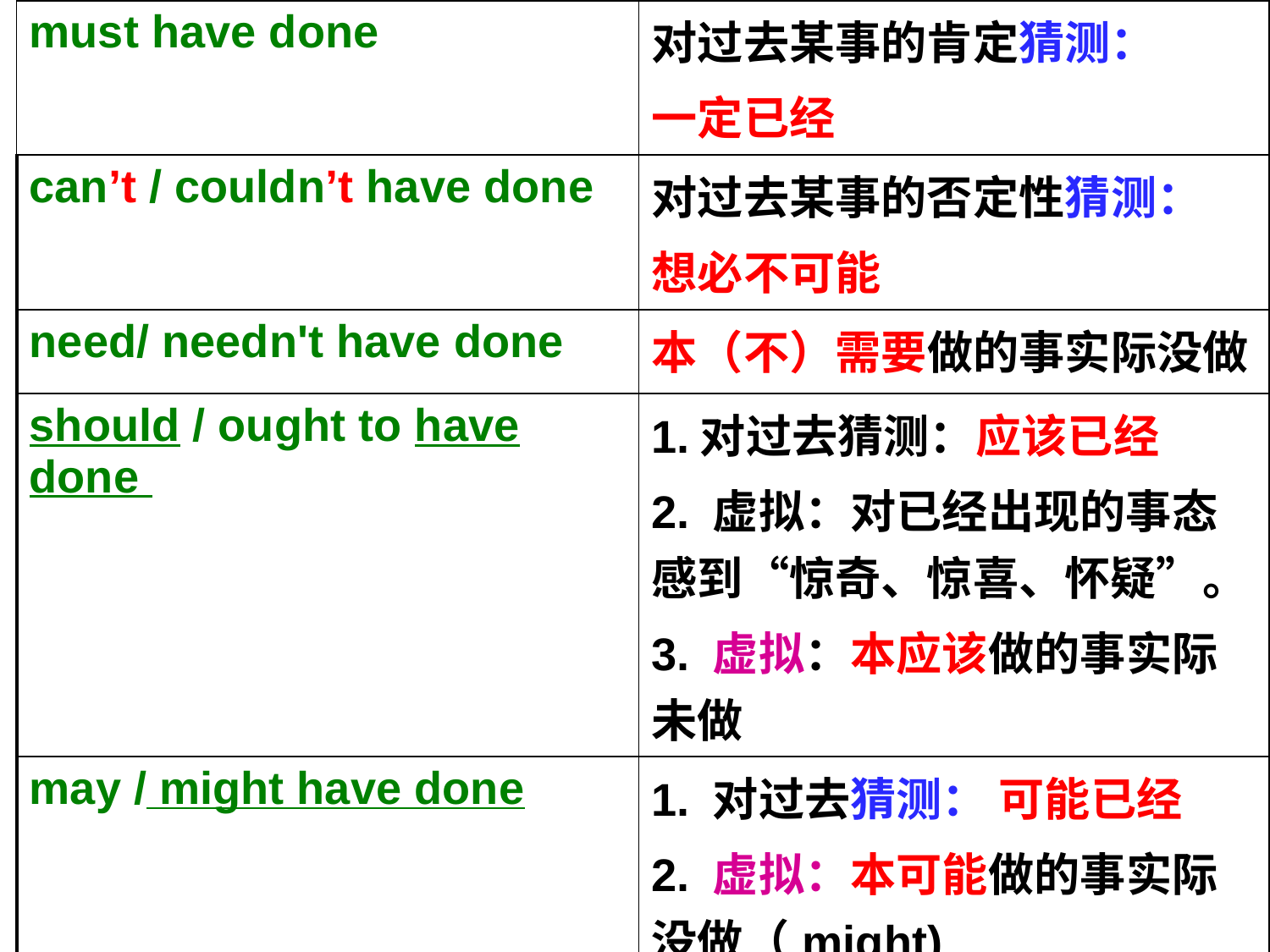

| must have done | 对过去某事的肯定猜测： 一定已经 |
| --- | --- |
| can’t / couldn’t have done | 对过去某事的否定性猜测： 想必不可能 |
| need/ needn't have done | 本（不）需要做的事实际没做 |
| should / ought to have done | 1.对过去猜测：应该已经 2. 虚拟：对已经出现的事态感到“惊奇、惊喜、怀疑”。 3. 虚拟：本应该做的事实际未做 |
| may / might have done | 1. 对过去猜测： 可能已经 2. 虚拟：本可能做的事实际没做（might) |
| would have done | 虚拟：本要做的事实际没做 |
| could have done | 虚拟：本能做的事实际却未做 |